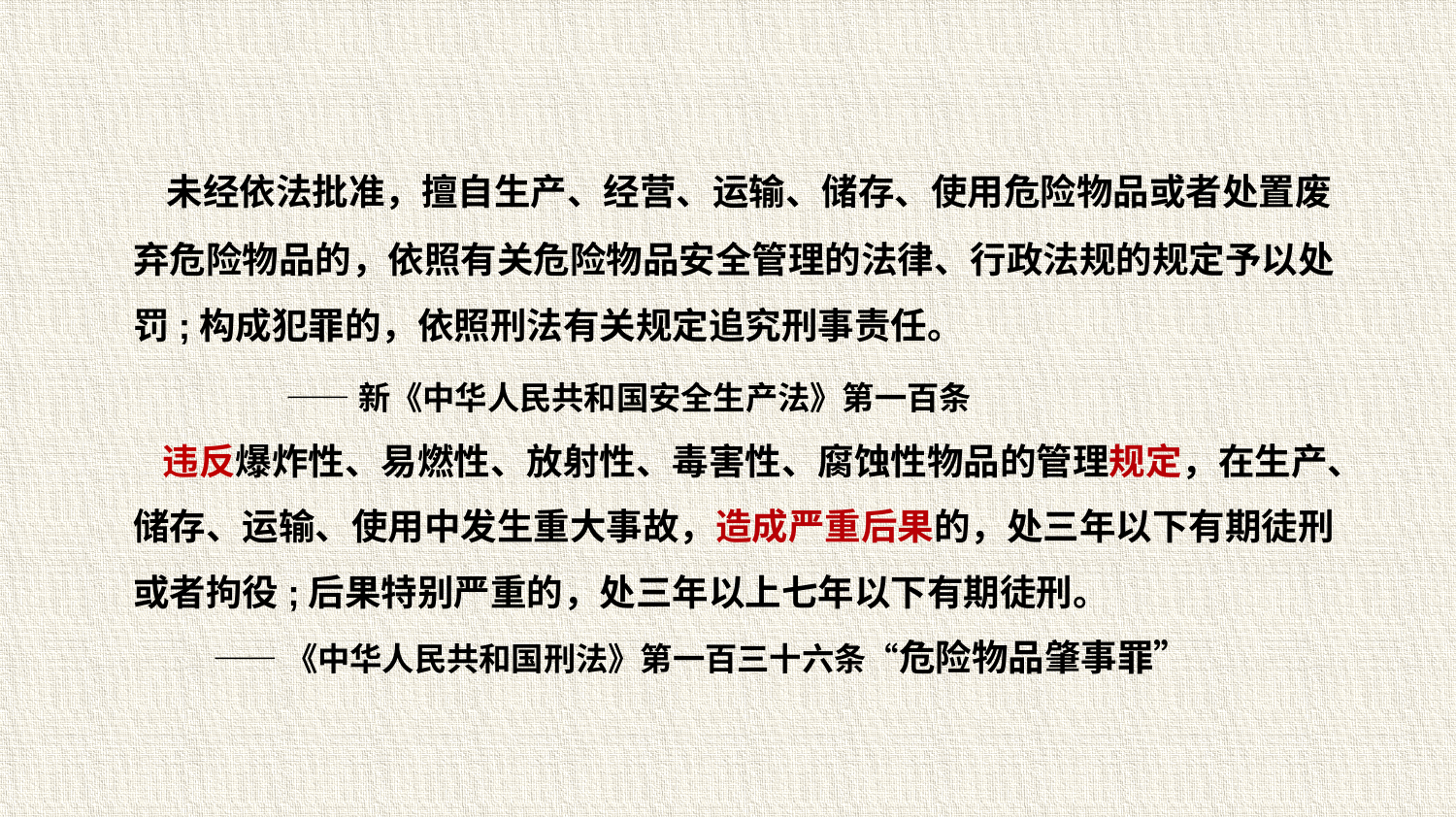

未经依法批准，擅自生产、经营、运输、储存、使用危险物品或者处置废弃危险物品的，依照有关危险物品安全管理的法律、行政法规的规定予以处罚;构成犯罪的，依照刑法有关规定追究刑事责任。
                     ——新《中华人民共和国安全生产法》第一百条
   违反爆炸性、易燃性、放射性、毒害性、腐蚀性物品的管理规定，在生产、储存、运输、使用中发生重大事故，造成严重后果的，处三年以下有期徒刑或者拘役;后果特别严重的，处三年以上七年以下有期徒刑。
           ——《中华人民共和国刑法》第一百三十六条“危险物品肇事罪”